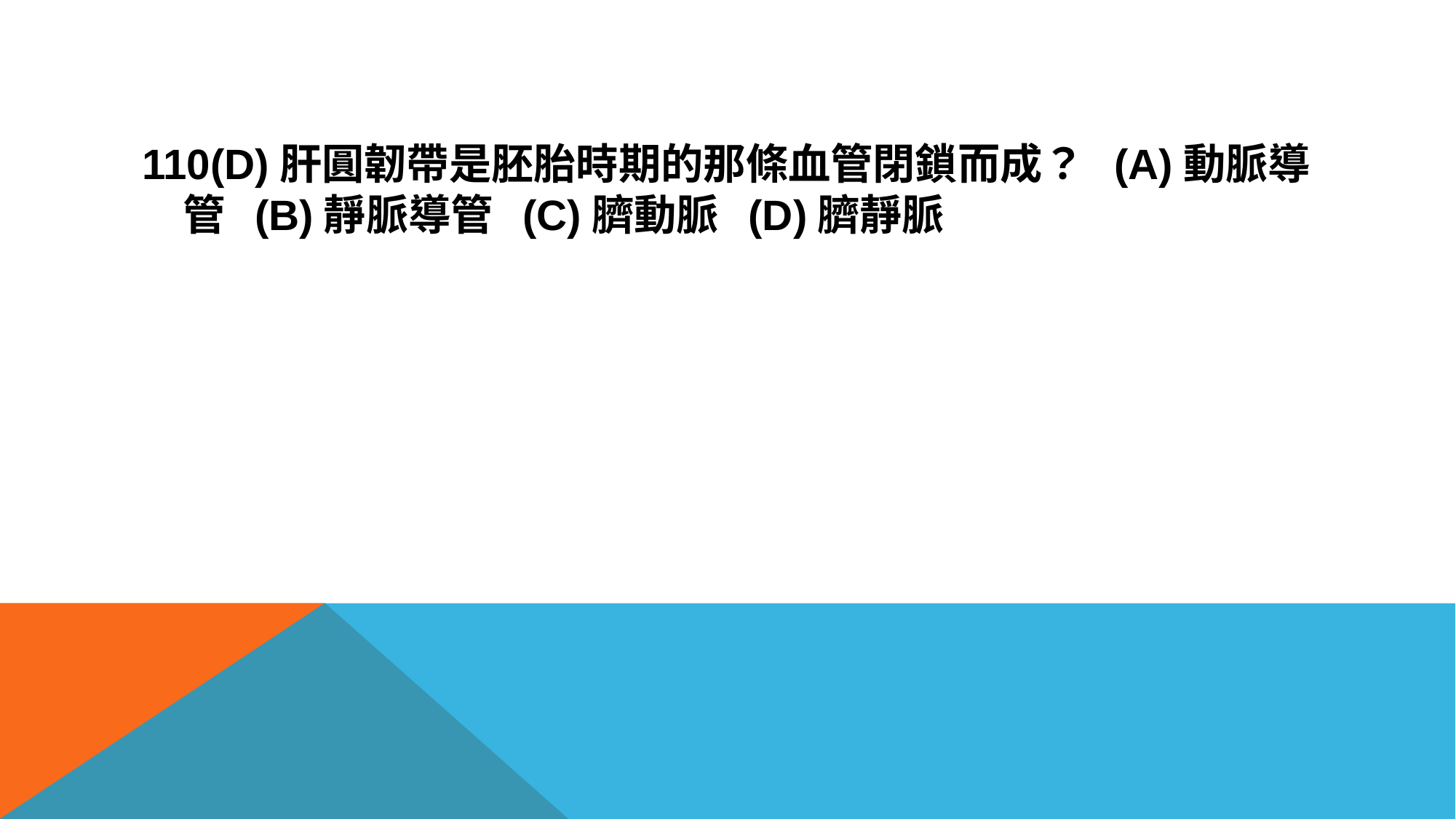

#
110(D)肝圓韌帶是胚胎時期的那條血管閉鎖而成？  (A)動脈導管  (B)靜脈導管  (C)臍動脈  (D)臍靜脈